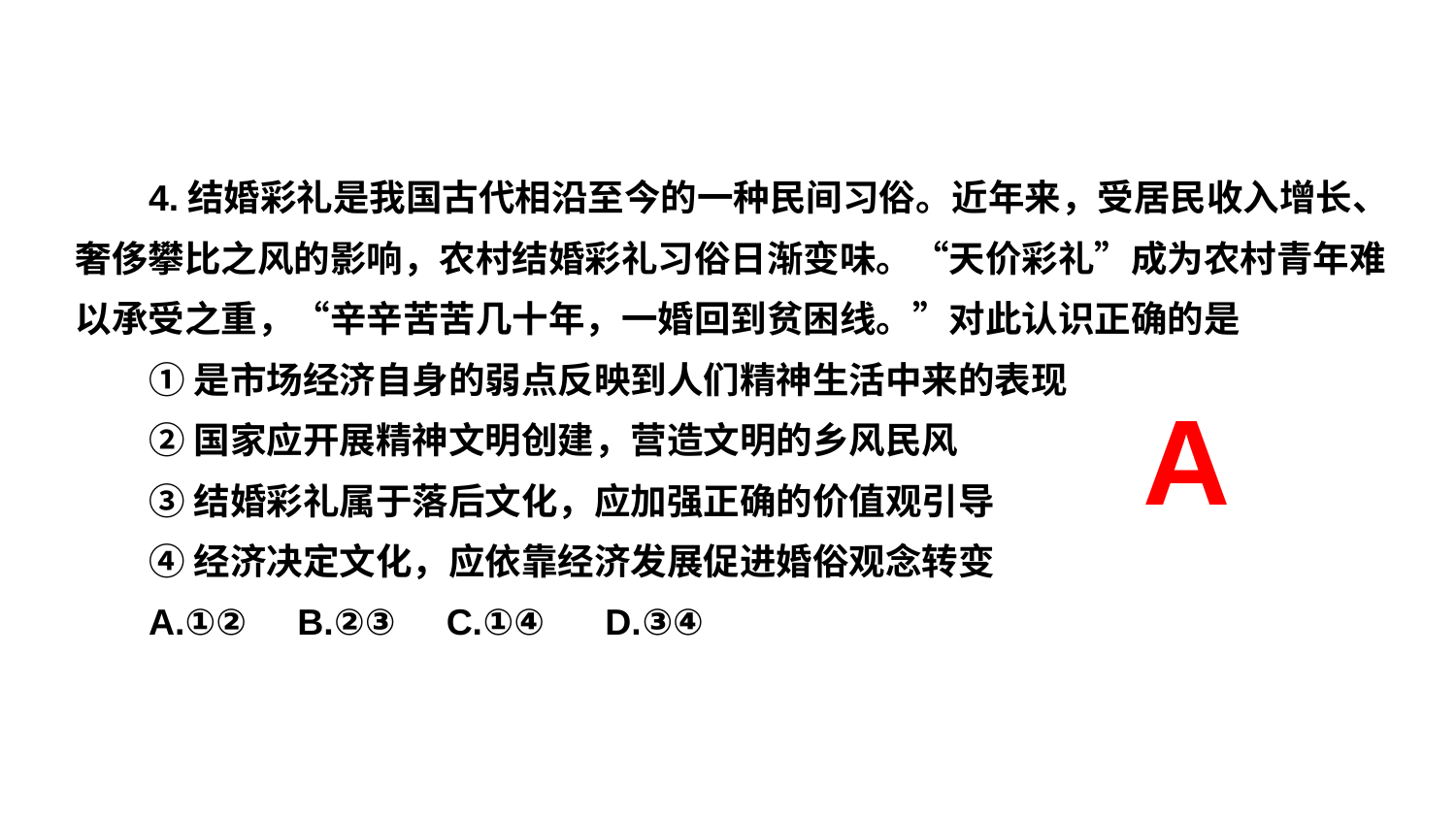

4.结婚彩礼是我国古代相沿至今的一种民间习俗。近年来，受居民收入增长、奢侈攀比之风的影响，农村结婚彩礼习俗日渐变味。“天价彩礼”成为农村青年难以承受之重，“辛辛苦苦几十年，一婚回到贫困线。”对此认识正确的是
①是市场经济自身的弱点反映到人们精神生活中来的表现
②国家应开展精神文明创建，营造文明的乡风民风
③结婚彩礼属于落后文化，应加强正确的价值观引导
④经济决定文化，应依靠经济发展促进婚俗观念转变
A.①②     B.②③     C.①④      D.③④
A